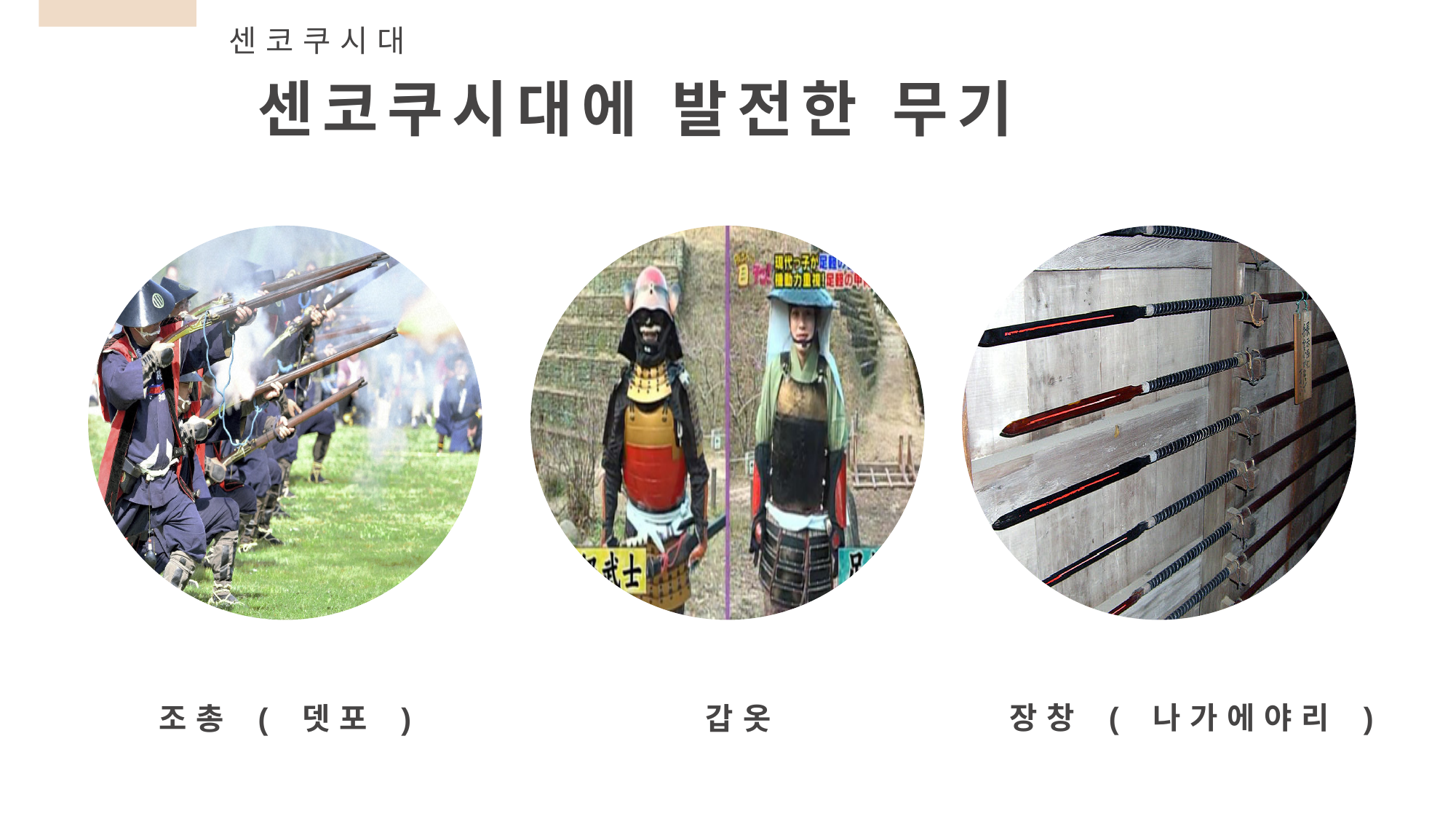

센코쿠시대
센코쿠시대에 발전한 무기

장창 ( 나가에야리 )
조총 ( 뎃포 )
갑옷